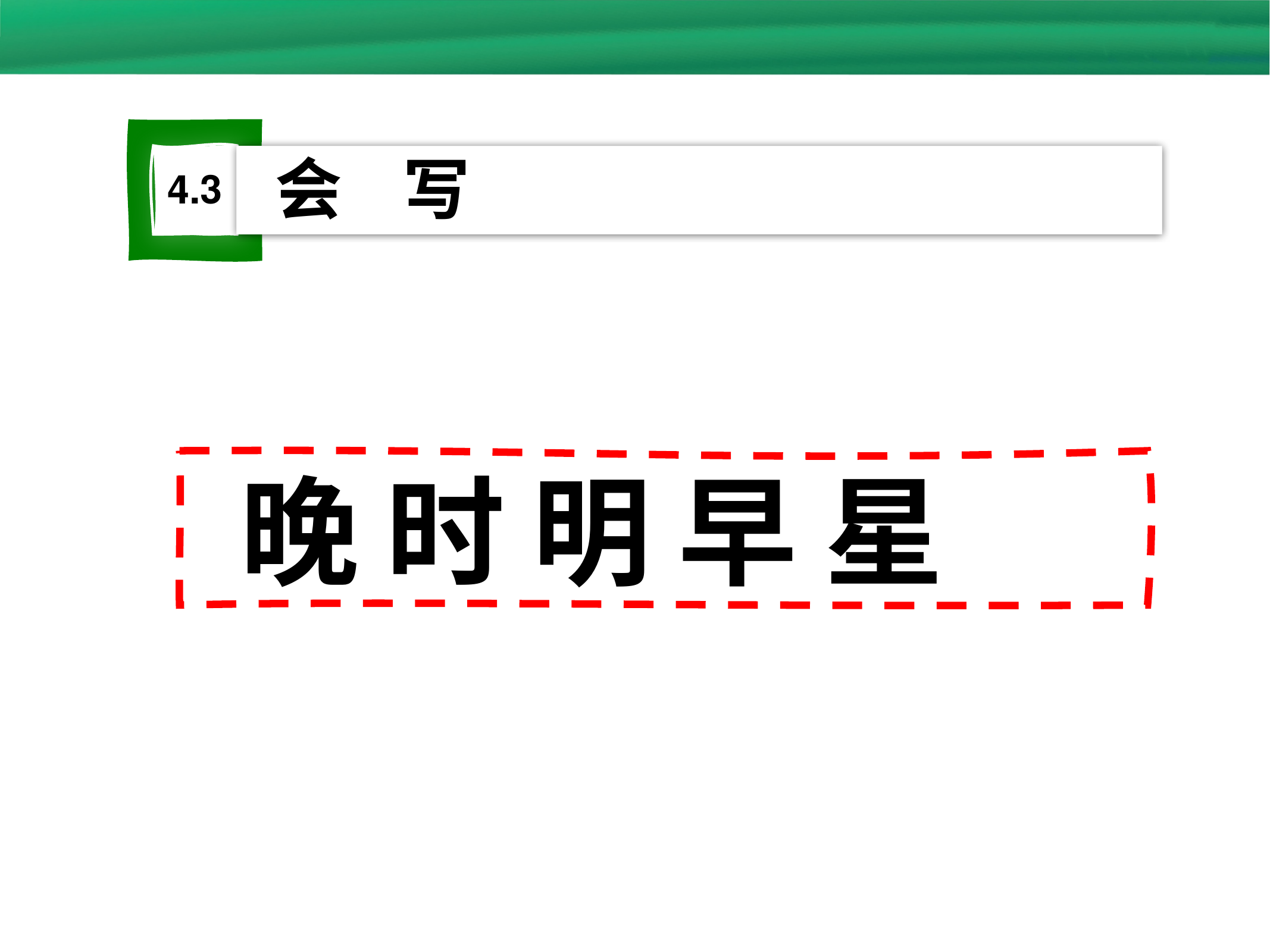

会    写

4.3

 晚 时 明 早 星